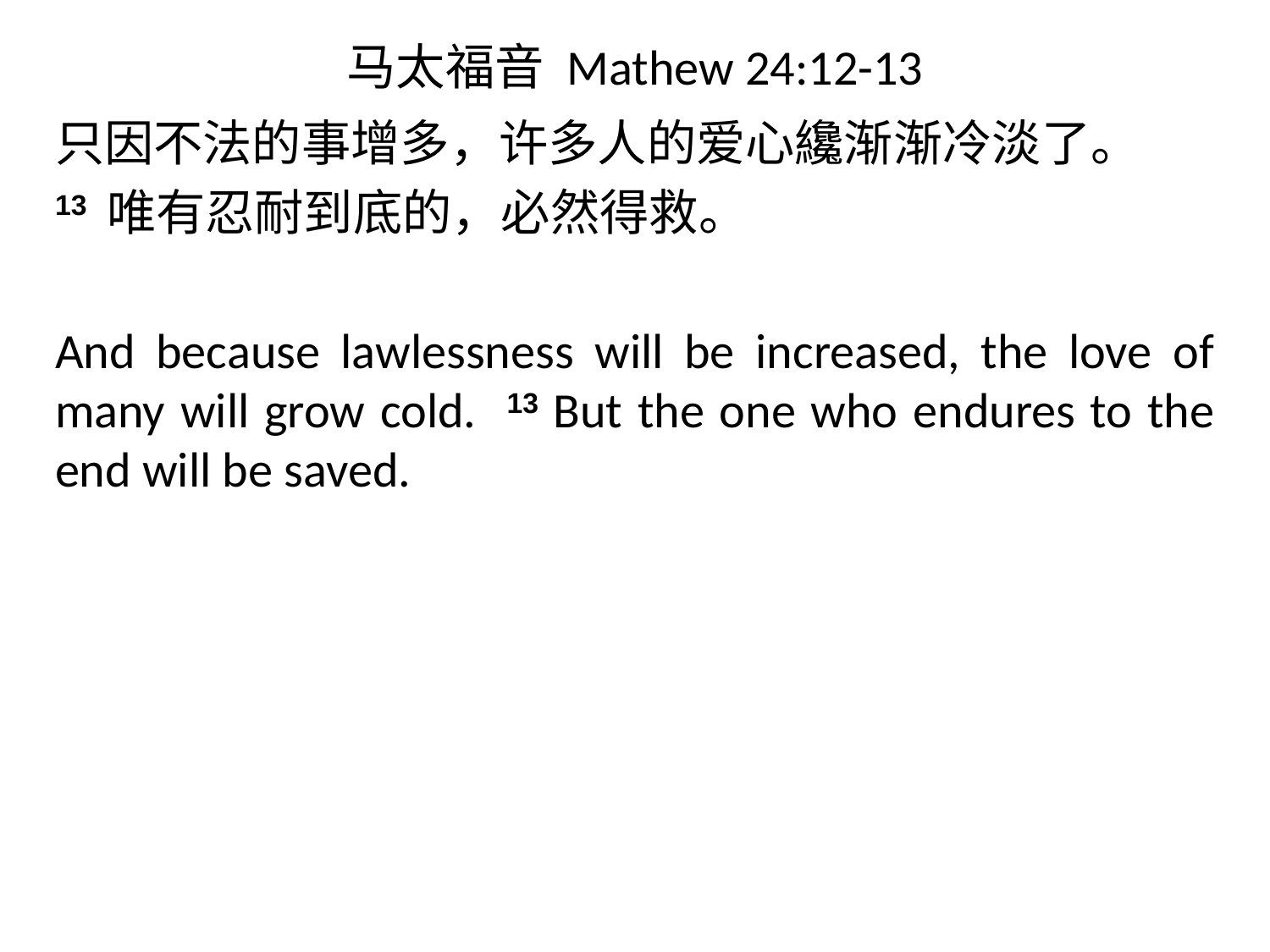

# 马太福音 Mathew 24:12-13
只因不法的事增多，许多人的爱心纔渐渐冷淡了。
13 唯有忍耐到底的，必然得救。

And because lawlessness will be increased, the love of many will grow cold.  13 But the one who endures to the end will be saved.